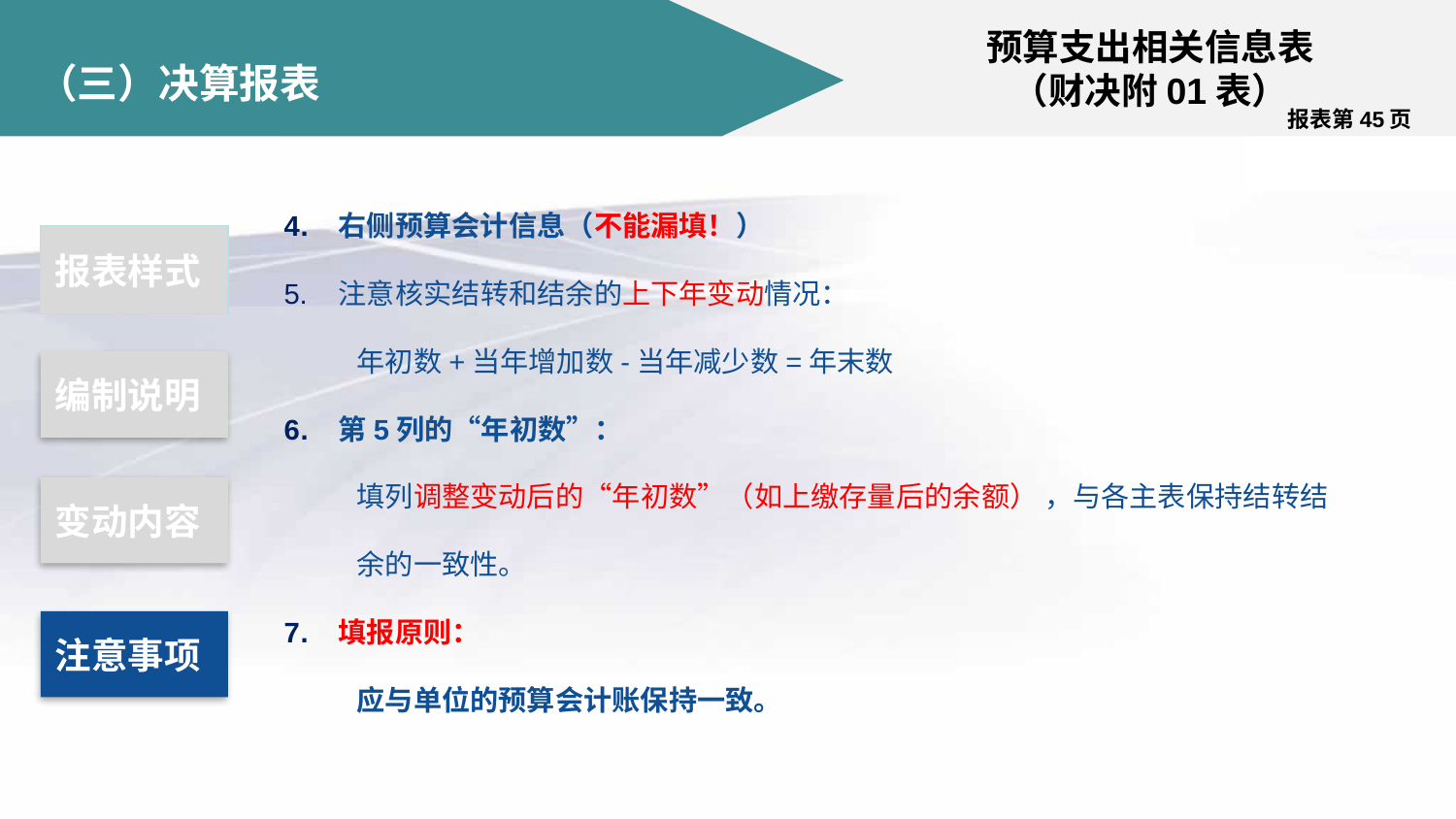

预算支出相关信息表
（财决附01表）
# （三）决算报表
报表第45页
右侧预算会计信息（不能漏填！）
注意核实结转和结余的上下年变动情况：
年初数+当年增加数-当年减少数=年末数
第5列的“年初数”：
填列调整变动后的“年初数”（如上缴存量后的余额） ，与各主表保持结转结余的一致性。
填报原则：
应与单位的预算会计账保持一致。

报表样式
编制说明
变动内容
注意事项
66